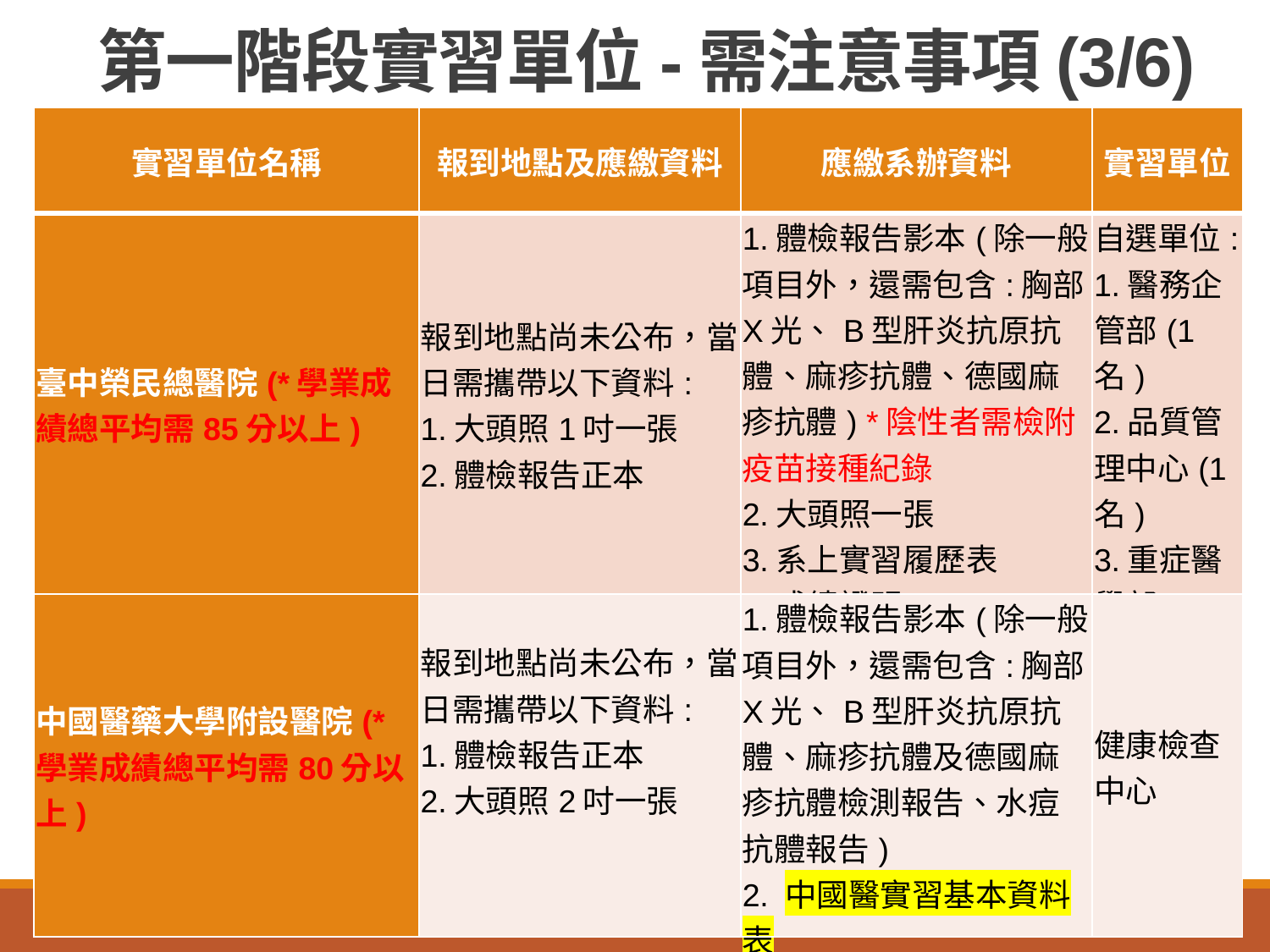

# 第一階段實習單位-需注意事項(3/6)
| 實習單位名稱 | 報到地點及應繳資料 | 應繳系辦資料 | 實習單位 |
| --- | --- | --- | --- |
| 臺中榮民總醫院(\*學業成績總平均需85分以上) | 報到地點尚未公布，當日需攜帶以下資料: 1.大頭照1吋一張 2.體檢報告正本 | 1.體檢報告影本(除一般項目外，還需包含:胸部X光、B型肝炎抗原抗體、麻疹抗體、德國麻疹抗體) \*陰性者需檢附疫苗接種紀錄 2.大頭照一張 3.系上實習履歷表 4.成績證明 | 自選單位: 1.醫務企管部(1名) 2.品質管理中心(1名) 3.重症醫學部(1名) |
| 中國醫藥大學附設醫院(\*學業成績總平均需80分以上) | 報到地點尚未公布，當日需攜帶以下資料: 1.體檢報告正本 2.大頭照2吋一張 | 1.體檢報告影本(除一般項目外，還需包含:胸部X光、B型肝炎抗原抗體、麻疹抗體及德國麻疹抗體檢測報告、水痘抗體報告) 2. 中國醫實習基本資料表 3.成績證明 | 健康檢查中心 |

12